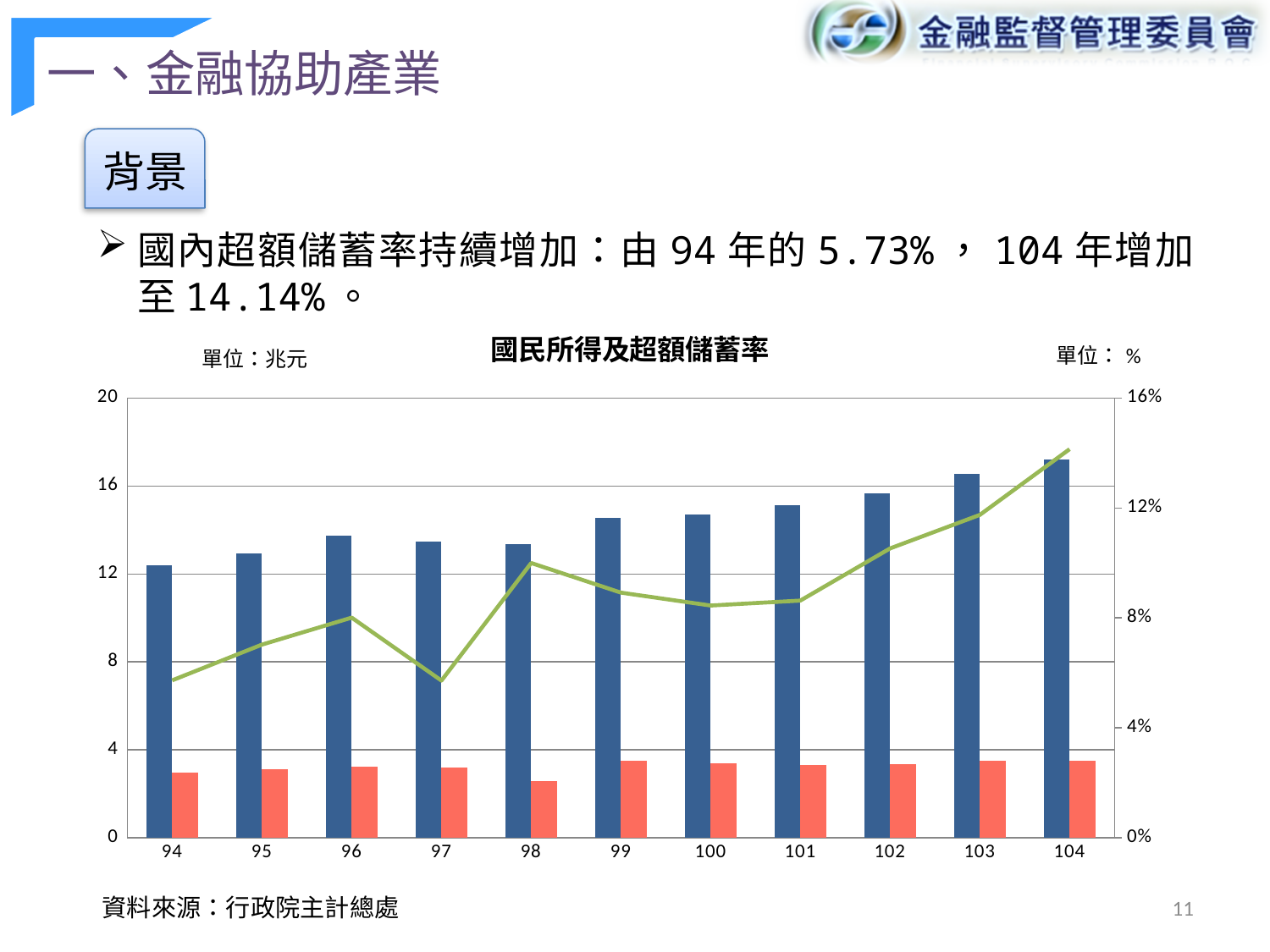

一、金融協助產業
背景
國內超額儲蓄率持續增加：由94年的5.73%，104年增加至14.14%。

### Chart: 國民所得及超額儲蓄率

| Category | 國民所得毛額(兆元) | 國內投資毛額(兆元) | 超額儲蓄率 |
|---|---|---|---|
| 94 | 12.38312 | 2.957841999999999 | 0.05730000000000002 |
| 95 | 12.952502000000006 | 3.110995 | 0.07030000000000003 |
| 96 | 13.739828 | 3.221482 | 0.0801 |
| 97 | 13.465596000000007 | 3.217027 | 0.0572 |
| 98 | 13.375650000000004 | 2.580248999999999 | 0.1 |
| 99 | 14.548851999999998 | 3.524644999999999 | 0.08920000000000003 |
| 100 | 14.700572 | 3.382865999999998 | 0.08450000000000003 |
| 101 | 15.141108 | 3.30416 | 0.0863 |
| 102 | 15.654588 | 3.360196 | 0.10529999999999999 |
| 103 | 16.566844 | 3.512346999999999 | 0.11749999999999998 |
| 104 | 17.209225999999994 | 3.488121000000001 | 0.14140000000000005 |
11
資料來源：行政院主計總處